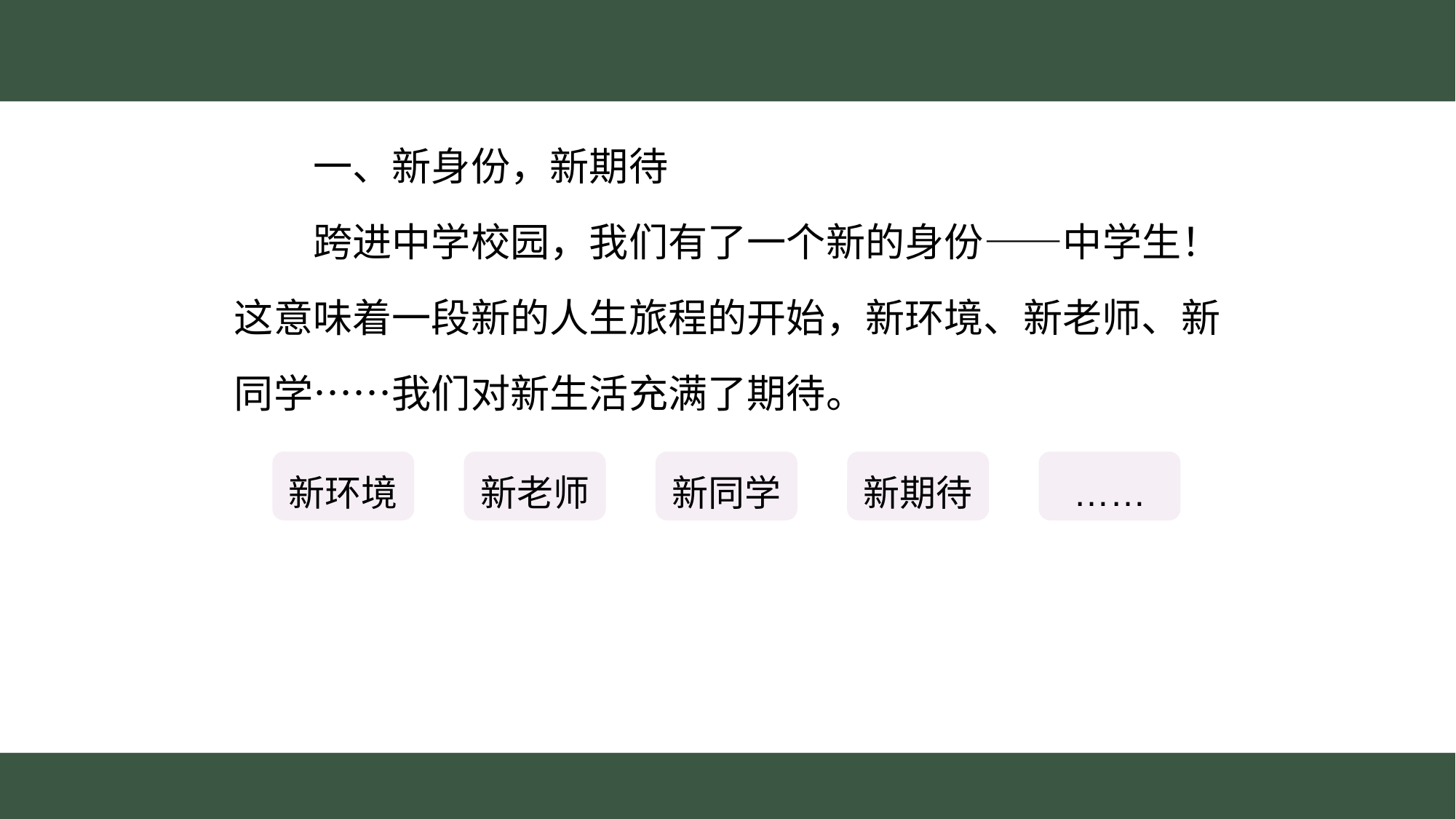

一、新身份，新期待
　　跨进中学校园，我们有了一个新的身份——中学生！
这意味着一段新的人生旅程的开始，新环境、新老师、新
同学……我们对新生活充满了期待。

新环境

新老师

新同学

新期待

……